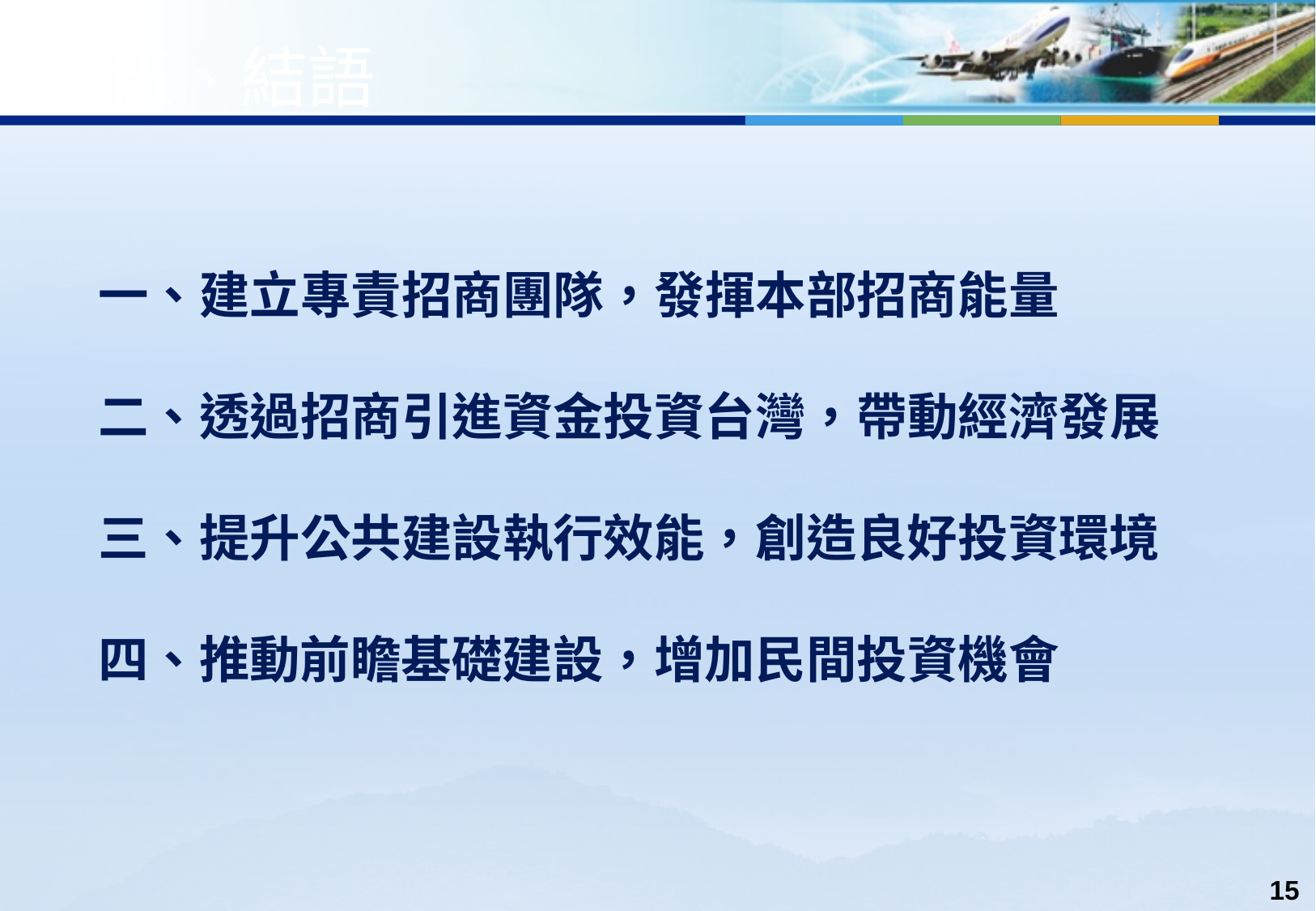

伍、結語
一、建立專責招商團隊，發揮本部招商能量
二、透過招商引進資金投資台灣，帶動經濟發展
三、提升公共建設執行效能，創造良好投資環境
四、推動前瞻基礎建設，增加民間投資機會
15